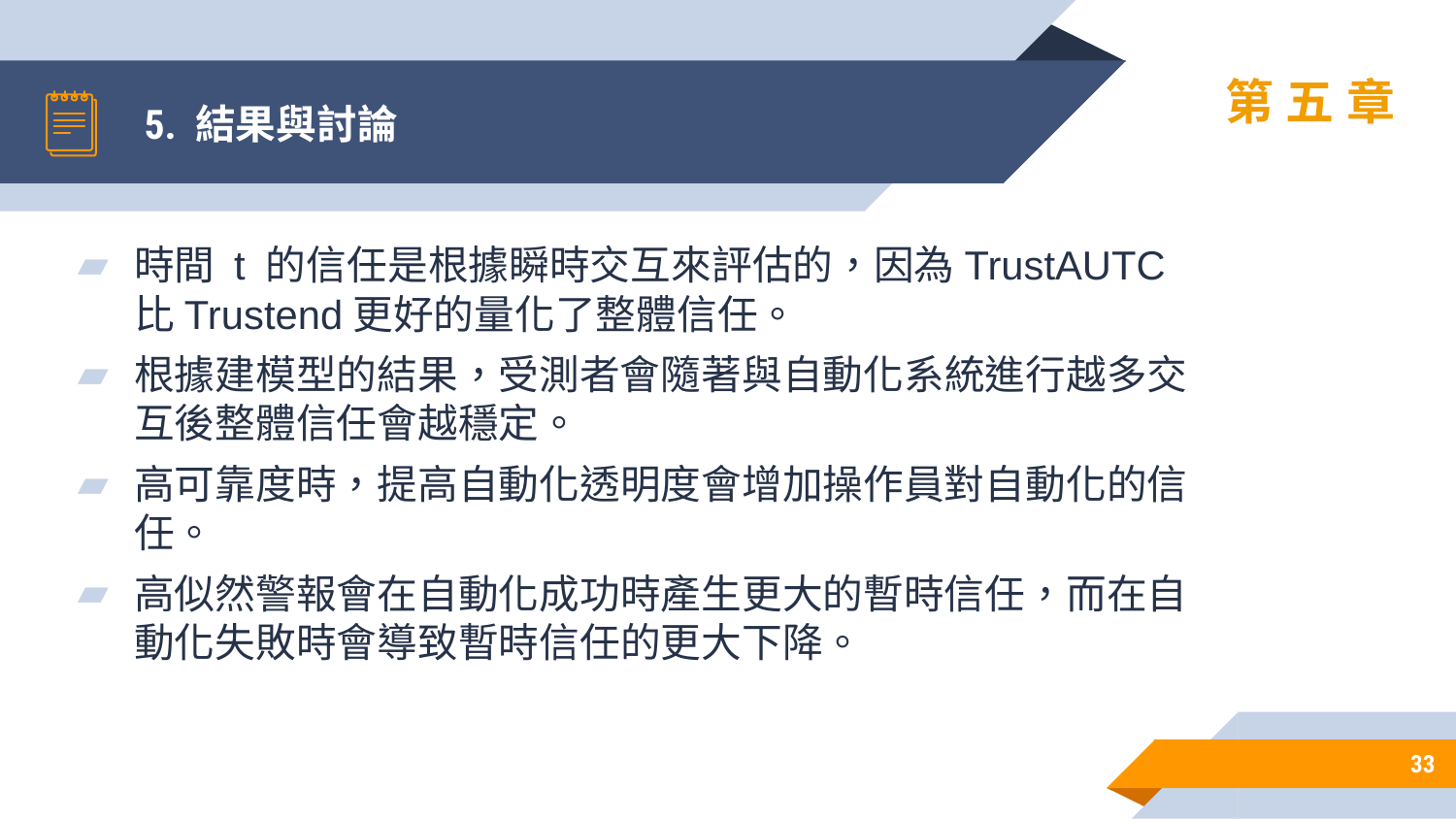

# 5. 結果與討論
第五章

時間 t 的信任是根據瞬時交互來評估的，因為TrustAUTC比Trustend更好的量化了整體信任。
根據建模型的結果，受測者會隨著與自動化系統進行越多交互後整體信任會越穩定。
高可靠度時，提高自動化透明度會增加操作員對自動化的信任。
高似然警報會在自動化成功時產生更大的暫時信任，而在自動化失敗時會導致暫時信任的更大下降。

33